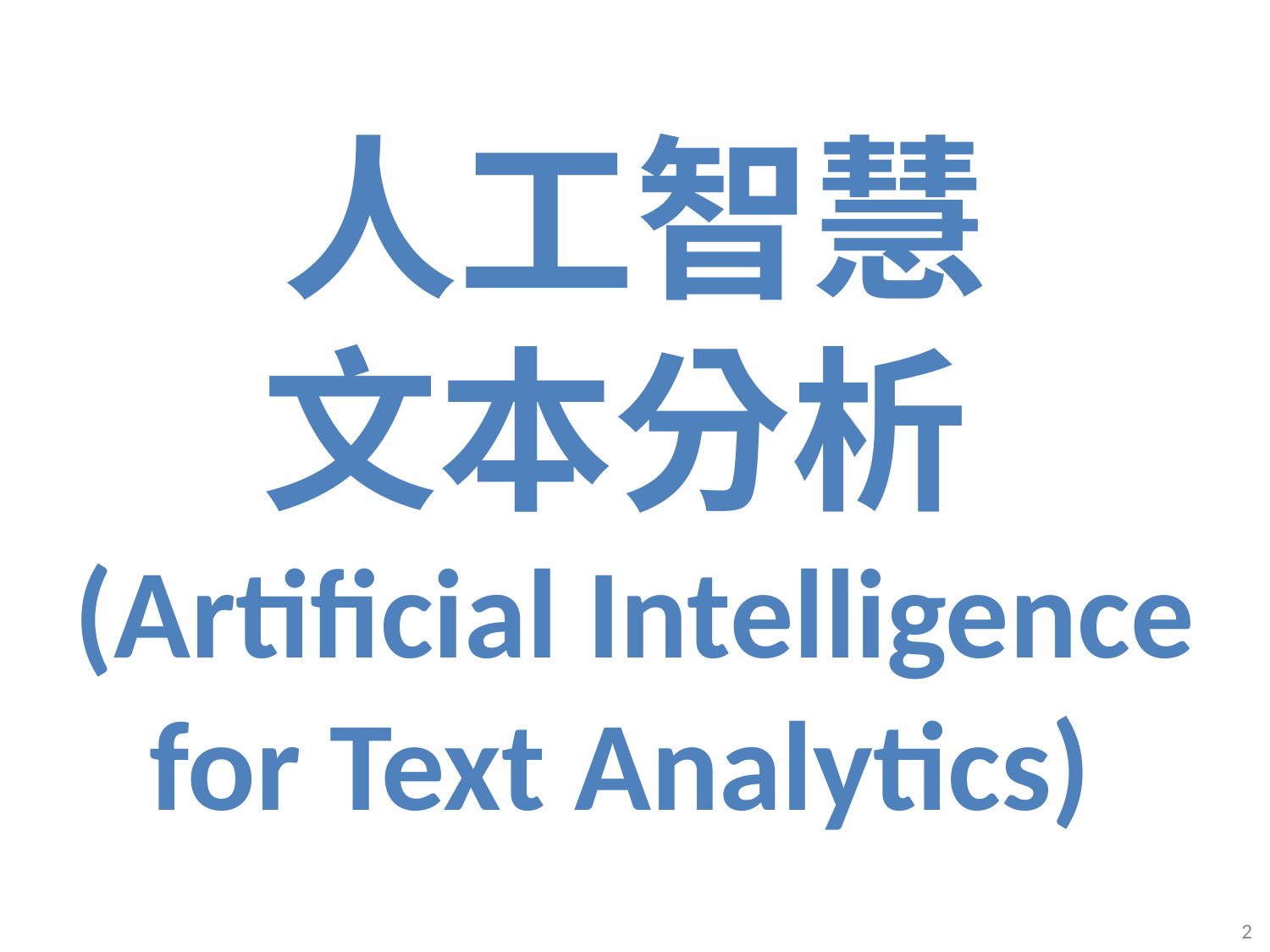

# 人工智慧 文本分析 (Artificial Intelligence for Text Analytics)
2